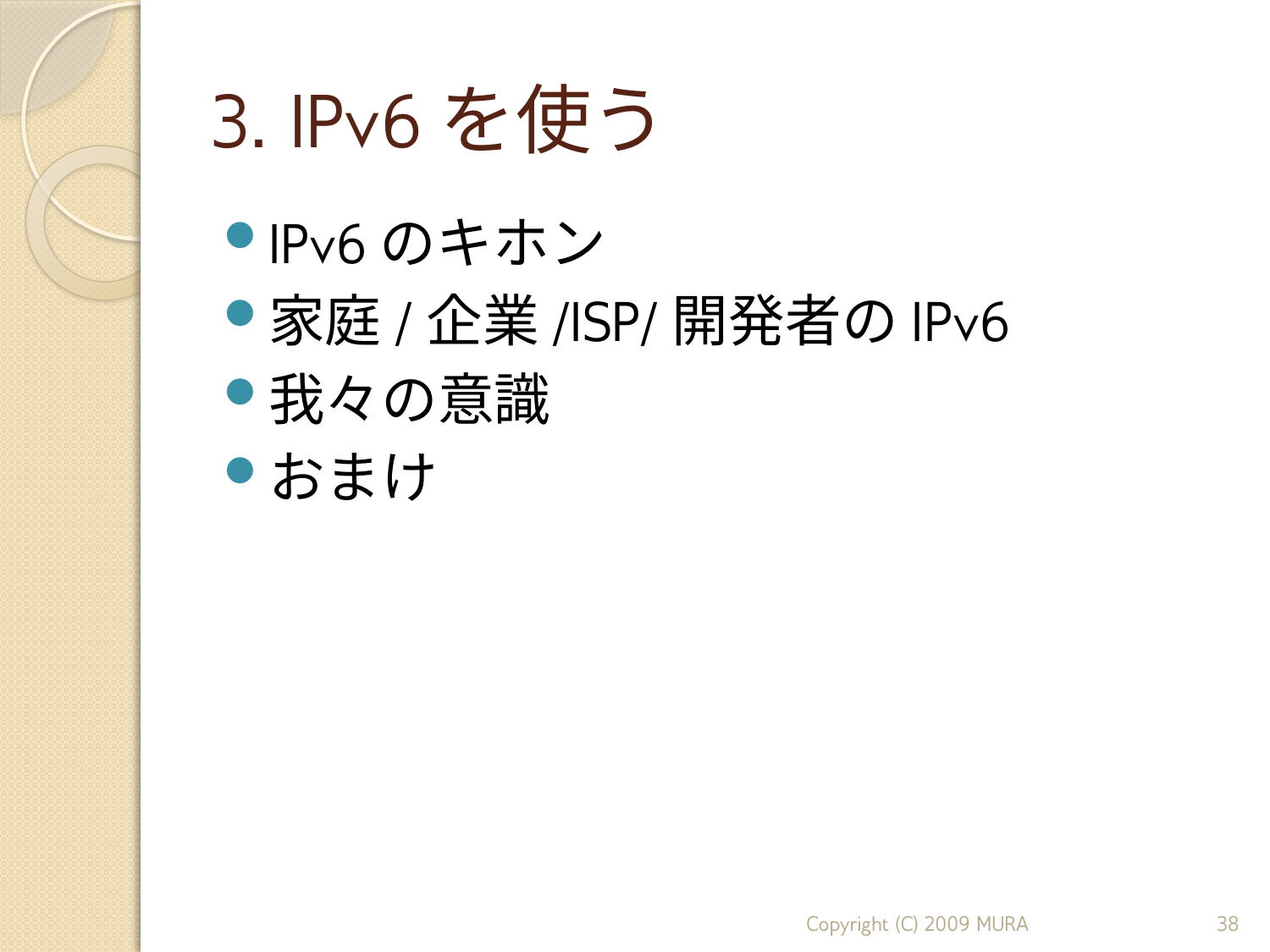

# 3. IPv6を使う
IPv6のキホン
家庭/企業/ISP/開発者のIPv6
我々の意識
おまけ
Copyright (C) 2009 MURA
38